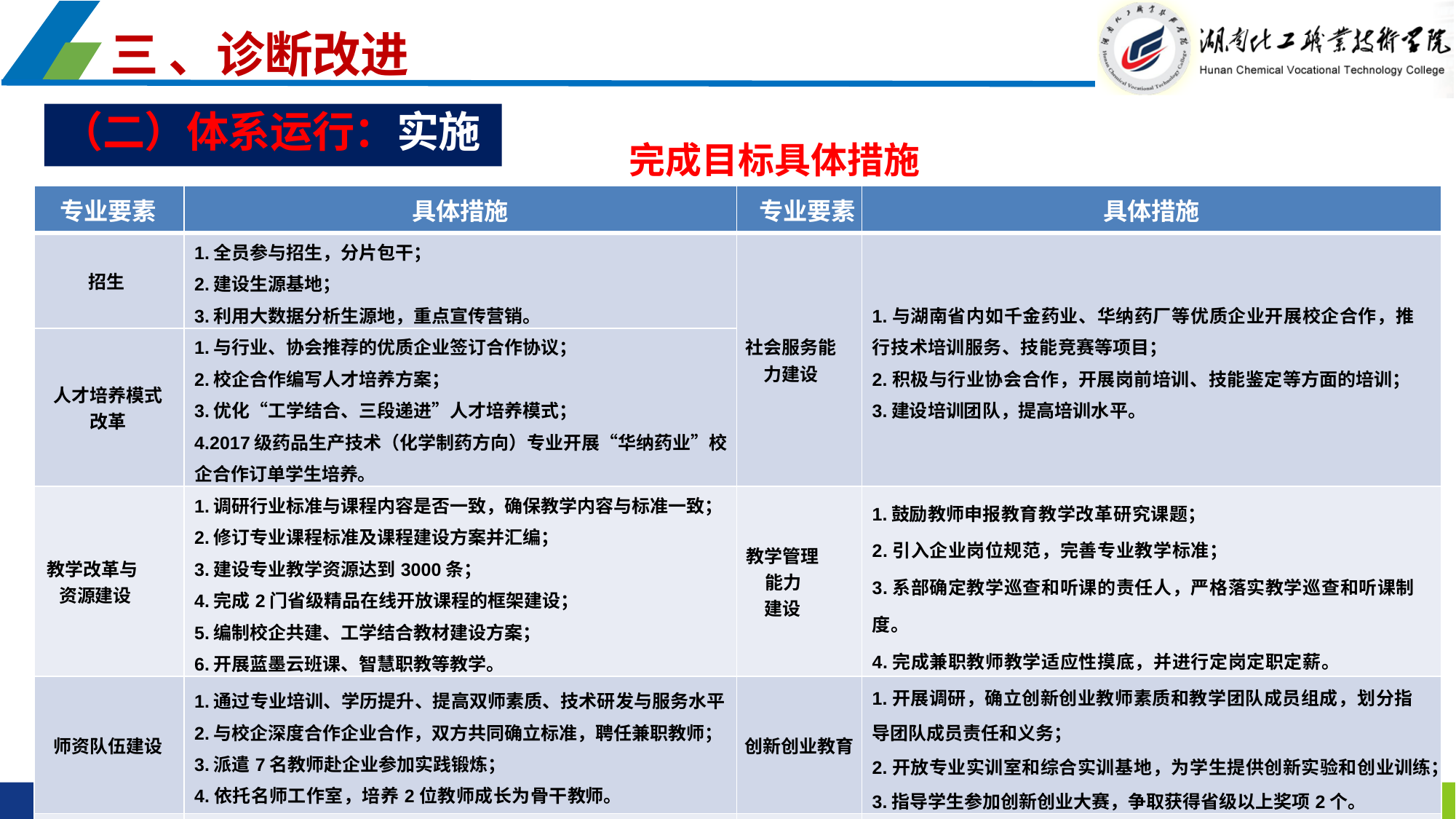

三 、诊断改进

（二）体系运行：实施
完成目标具体措施
| 专业要素 | 具体措施 | 专业要素 | 具体措施 |
| --- | --- | --- | --- |
| 招生 | 1.全员参与招生，分片包干； 2.建设生源基地； 3.利用大数据分析生源地，重点宣传营销。 | 社会服务能力建设 | 1.与湖南省内如千金药业、华纳药厂等优质企业开展校企合作，推行技术培训服务、技能竞赛等项目； 2.积极与行业协会合作，开展岗前培训、技能鉴定等方面的培训； 3.建设培训团队，提高培训水平。 |
| 人才培养模式 改革 | 1.与行业、协会推荐的优质企业签订合作协议； 2.校企合作编写人才培养方案； 3.优化“工学结合、三段递进”人才培养模式； 4.2017级药品生产技术（化学制药方向）专业开展“华纳药业”校企合作订单学生培养。 |  |  |
| 教学改革与 资源建设 | 1.调研行业标准与课程内容是否一致，确保教学内容与标准一致； 2.修订专业课程标准及课程建设方案并汇编； 3.建设专业教学资源达到3000条； 4.完成2门省级精品在线开放课程的框架建设； 5.编制校企共建、工学结合教材建设方案； 6.开展蓝墨云班课、智慧职教等教学。 | 教学管理能力 建设 | 1.鼓励教师申报教育教学改革研究课题； 2.引入企业岗位规范，完善专业教学标准； 3.系部确定教学巡查和听课的责任人，严格落实教学巡查和听课制 度。 4.完成兼职教师教学适应性摸底，并进行定岗定职定薪。 |
| 师资队伍建设 | 1.通过专业培训、学历提升、提高双师素质、技术研发与服务水平 2.与校企深度合作企业合作，双方共同确立标准，聘任兼职教师； 3.派遣7名教师赴企业参加实践锻炼； 4.依托名师工作室，培养2位教师成长为骨干教师。 | 创新创业教育 | 1.开展调研，确立创新创业教师素质和教学团队成员组成，划分指 导团队成员责任和义务； 2.开放专业实训室和综合实训基地，为学生提供创新实验和创业训练； 3.指导学生参加创新创业大赛，争取获得省级以上奖项2个。 |
| 实训条件建设 | 1.推进药品生产GMP实训车间的建设； 2.深化校企合作力度，新建5个校外实训基地，可接受顶岗实习； 3.规范实践教学文件，加强实践教学管理，全面推行“6S”管理。 | 交流与培训 | 与学院国际交流合作处联系，学院统一组织，选择专任教师1名进行国际交流与合作。 |